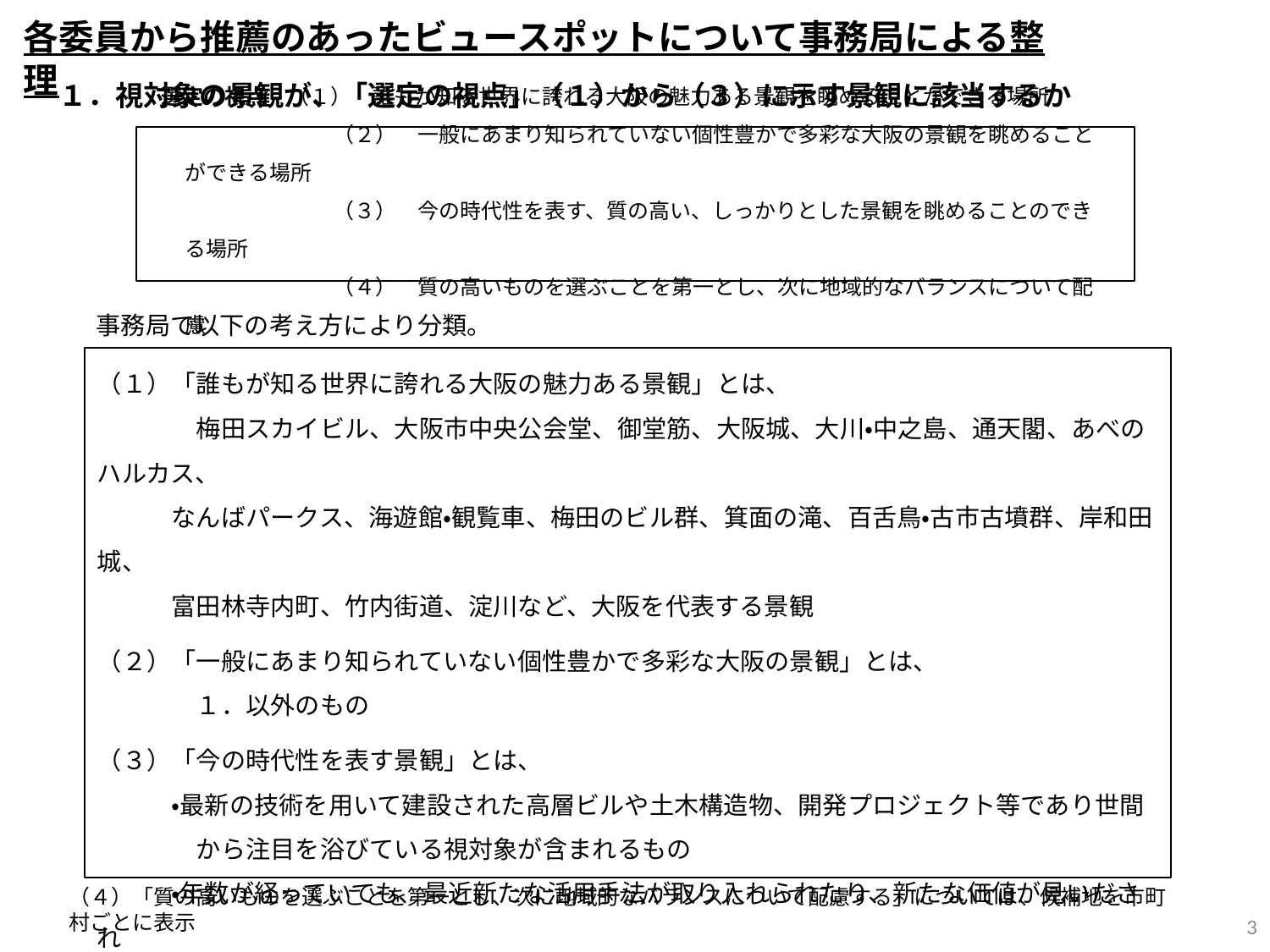

各委員から推薦のあったビュースポットについて事務局による整理
　１．視対象の景観が、「選定の視点」（１）から（３）に示す景観に該当するか
選定の視点　（１）　誰もが知る世界に誇れる大阪の魅力ある景観を眺めることができる場所
　　　　　　　（２）　一般にあまり知られていない個性豊かで多彩な大阪の景観を眺めることができる場所
　　　　　　　（３）　今の時代性を表す、質の高い、しっかりとした景観を眺めることのできる場所
　　　　　　　（４）　質の高いものを選ぶことを第一とし、次に地域的なバランスについて配慮
　事務局で以下の考え方により分類。
（１）「誰もが知る世界に誇れる大阪の魅力ある景観」とは、
　　　　梅田スカイビル、大阪市中央公会堂、御堂筋、大阪城、大川・中之島、通天閣、あべのハルカス、
　　　なんばパークス、海遊館・観覧車、梅田のビル群、箕面の滝、百舌鳥・古市古墳群、岸和田城、
　　　富田林寺内町、竹内街道、淀川など、大阪を代表する景観
（２）「一般にあまり知られていない個性豊かで多彩な大阪の景観」とは、
　　　　１．以外のもの
（３）「今の時代性を表す景観」とは、
　　　・最新の技術を用いて建設された高層ビルや土木構造物、開発プロジェクト等であり世間
　　　　から注目を浴びている視対象が含まれるもの
　　　・年数が経っていても、最近新たな活用手法が取り入れられたり、新たな価値が見いだされ
　　　　たりすることで、話題となるなどしている視対象が含まれるもの
（４）「質の高いものを選ぶことを第一とし、次に地域的なバランスについて配慮する」については、候補地を市町村ごとに表示
3